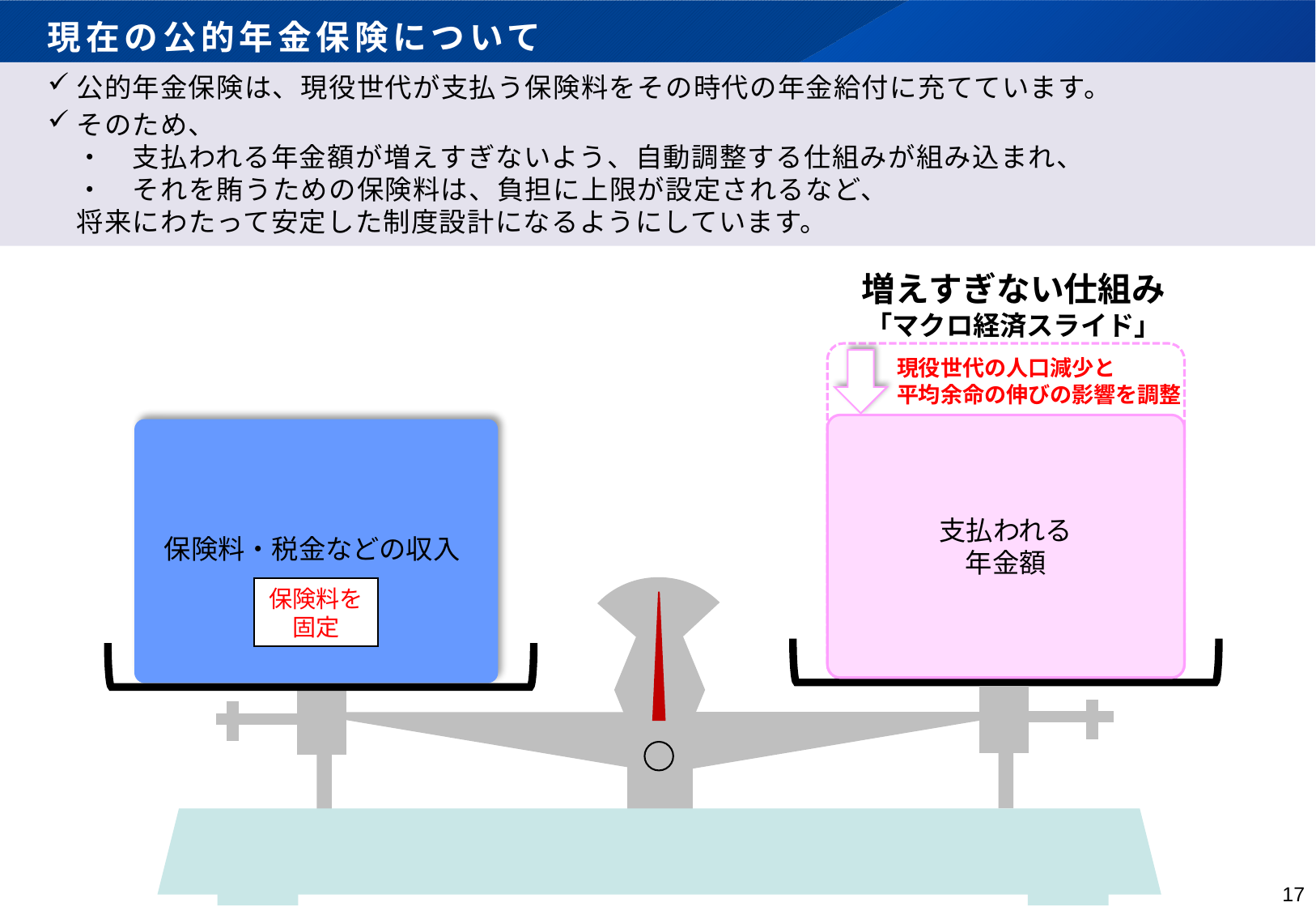

# 現在の公的年金保険について
公的年金保険は、現役世代が支払う保険料をその時代の年金給付に充てています。
そのため、
・　支払われる年金額が増えすぎないよう、自動調整する仕組みが組み込まれ、
・　それを賄うための保険料は、負担に上限が設定されるなど、
将来にわたって安定した制度設計になるようにしています。
増えすぎない仕組み
「マクロ経済スライド」

現役世代の人口減少と
平均余命の伸びの影響を調整

支払われる
年金額

保険料・税金などの収入

保険料を固定
17